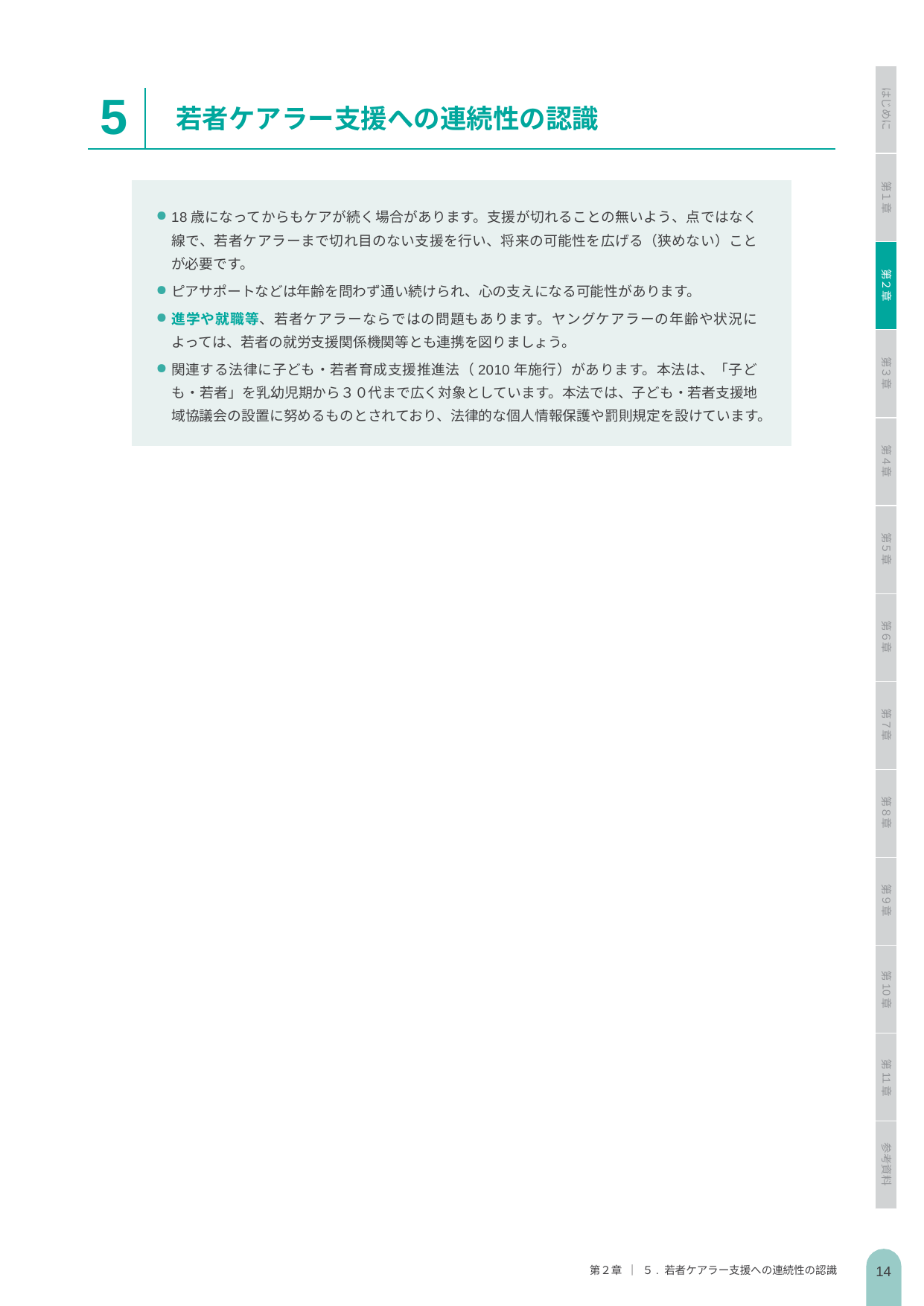

5
はじめに

若者ケアラー支援への連続性の認識

第１章
18歳になってからもケアが続く場合があります。支援が切れることの無いよう、点ではなく線で、若者ケアラーまで切れ目のない支援を行い、将来の可能性を広げる（狭めない）ことが必要です。
ピアサポートなどは年齢を問わず通い続けられ、心の支えになる可能性があります。
進学や就職等、若者ケアラーならではの問題もあります。ヤングケアラーの年齢や状況によっては、若者の就労支援関係機関等とも連携を図りましょう。
関連する法律に子ども・若者育成支援推進法（2010年施行）があります。本法は、「子ども・若者」を乳幼児期から３０代まで広く対象としています。本法では、子ども・若者支援地域協議会の設置に努めるものとされており、法律的な個人情報保護や罰則規定を設けています。

第２章

第３章

第４章

第５章

第６章

第７章

第８章

第９章

第10章

第11章

参考資料

14
第２章  ｜  ５. 若者ケアラー支援への連続性の認識